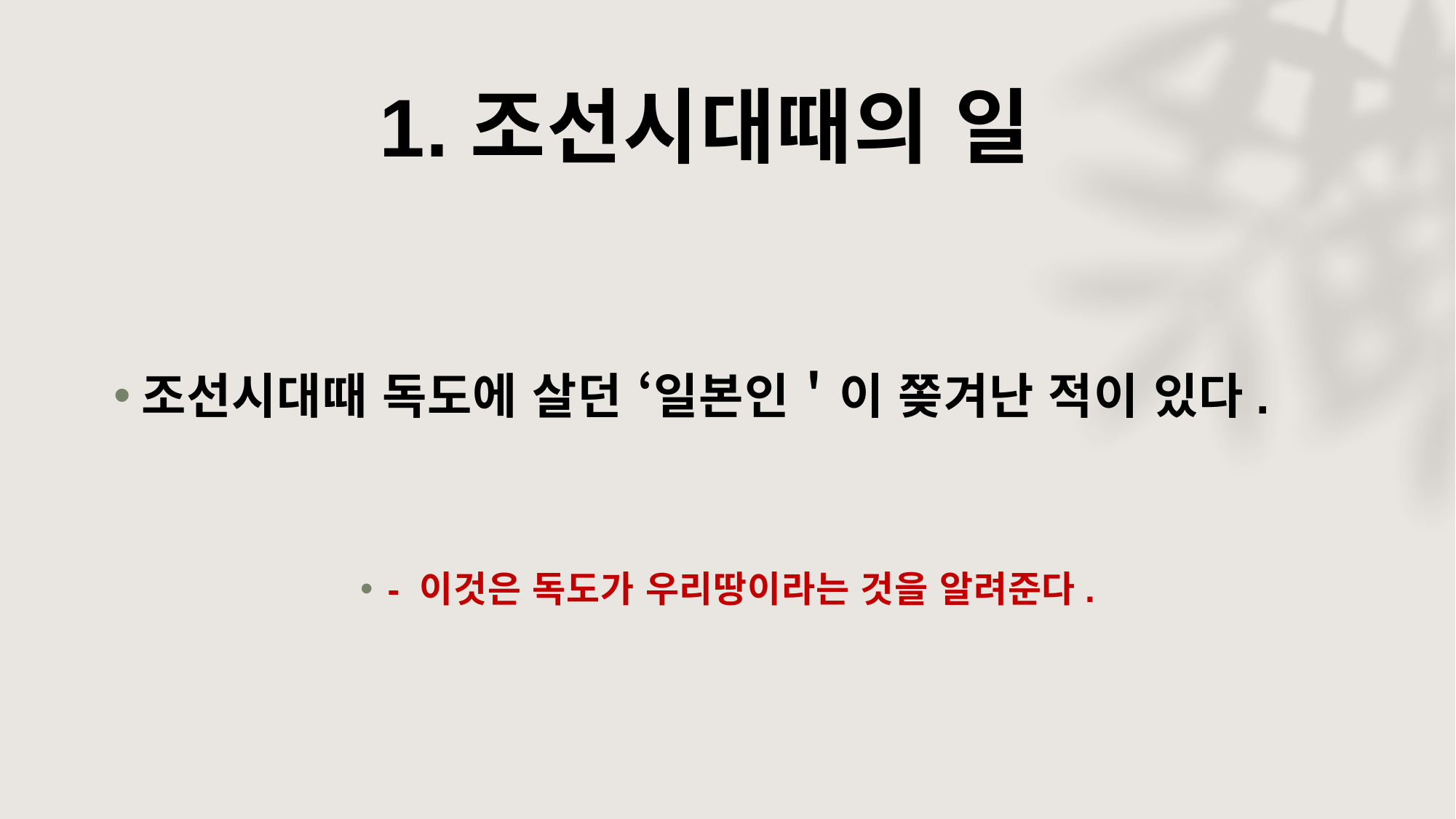

# 1.조선시대때의 일
조선시대때 독도에 살던 ‘일본인＇이 쫒겨난 적이 있다.
- 이것은 독도가 우리땅이라는 것을 알려준다.